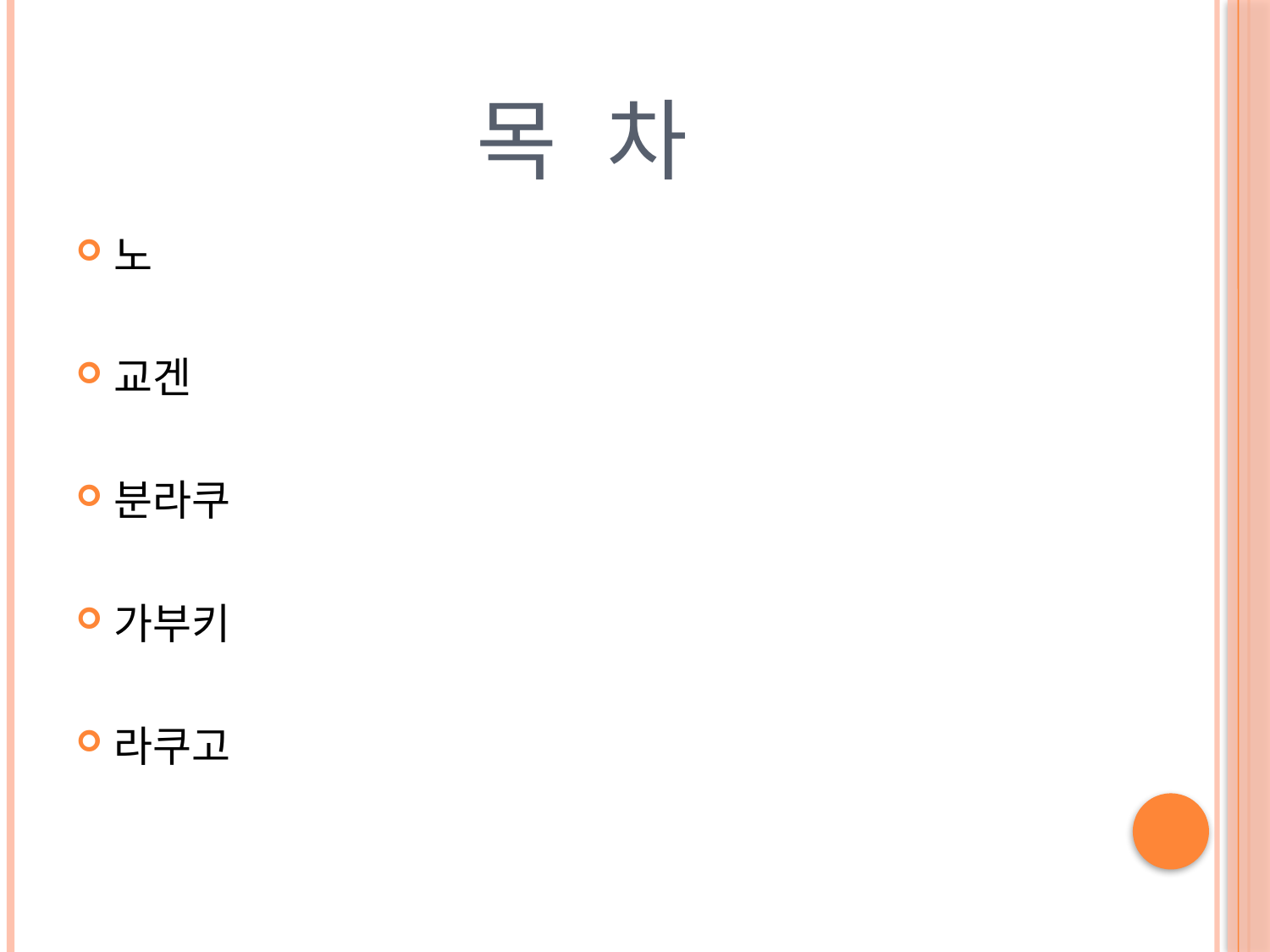

# 목  차
노

교겐

분라쿠

가부키

라쿠고